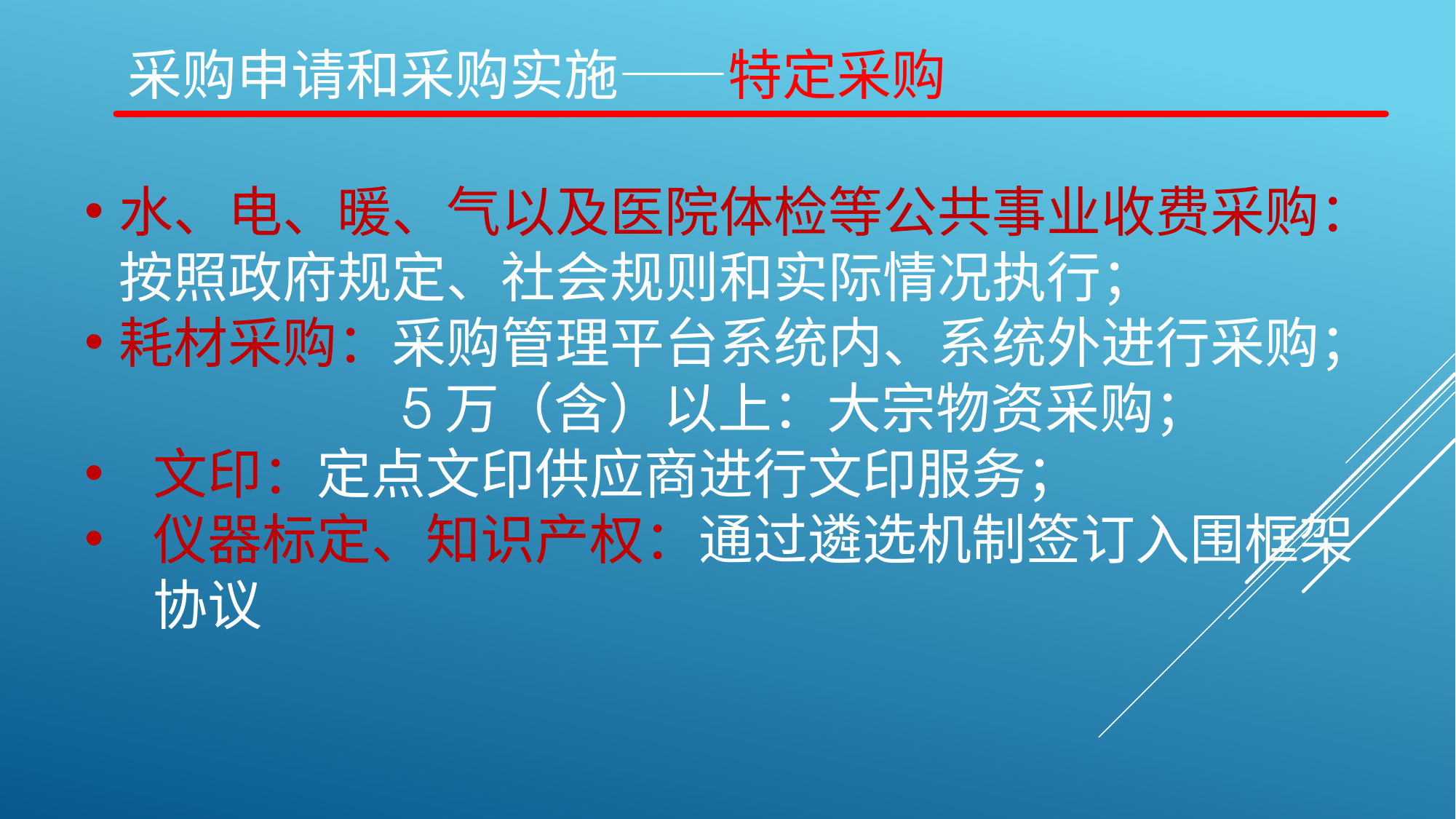

# 采购申请和采购实施——特定采购
水、电、暖、气以及医院体检等公共事业收费采购：按照政府规定、社会规则和实际情况执行；
耗材采购：采购管理平台系统内、系统外进行采购；
                     5万（含）以上：大宗物资采购；
文印：定点文印供应商进行文印服务；
仪器标定、知识产权：通过遴选机制签订入围框架协议